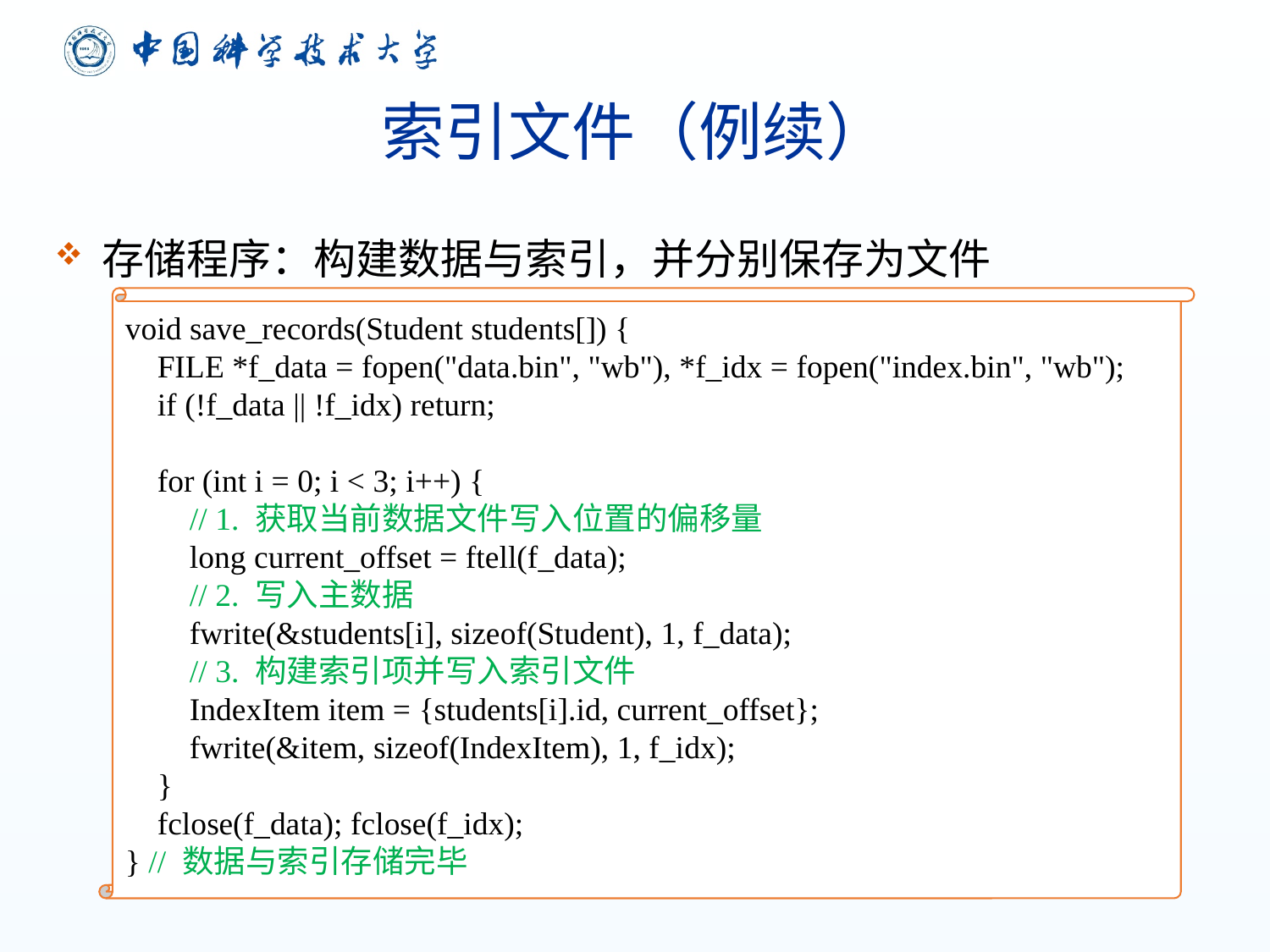

# 索引文件（例续）
存储程序：构建数据与索引，并分别保存为文件
void save_records(Student students[]) {
    FILE *f_data = fopen("data.bin", "wb"), *f_idx = fopen("index.bin", "wb");
    if (!f_data || !f_idx) return;

    for (int i = 0; i < 3; i++) {
        // 1. 获取当前数据文件写入位置的偏移量
        long current_offset = ftell(f_data);
        // 2. 写入主数据
        fwrite(&students[i], sizeof(Student), 1, f_data);
        // 3. 构建索引项并写入索引文件
        IndexItem item = {students[i].id, current_offset};
        fwrite(&item, sizeof(IndexItem), 1, f_idx);
    }
    fclose(f_data); fclose(f_idx);
} // 数据与索引存储完毕